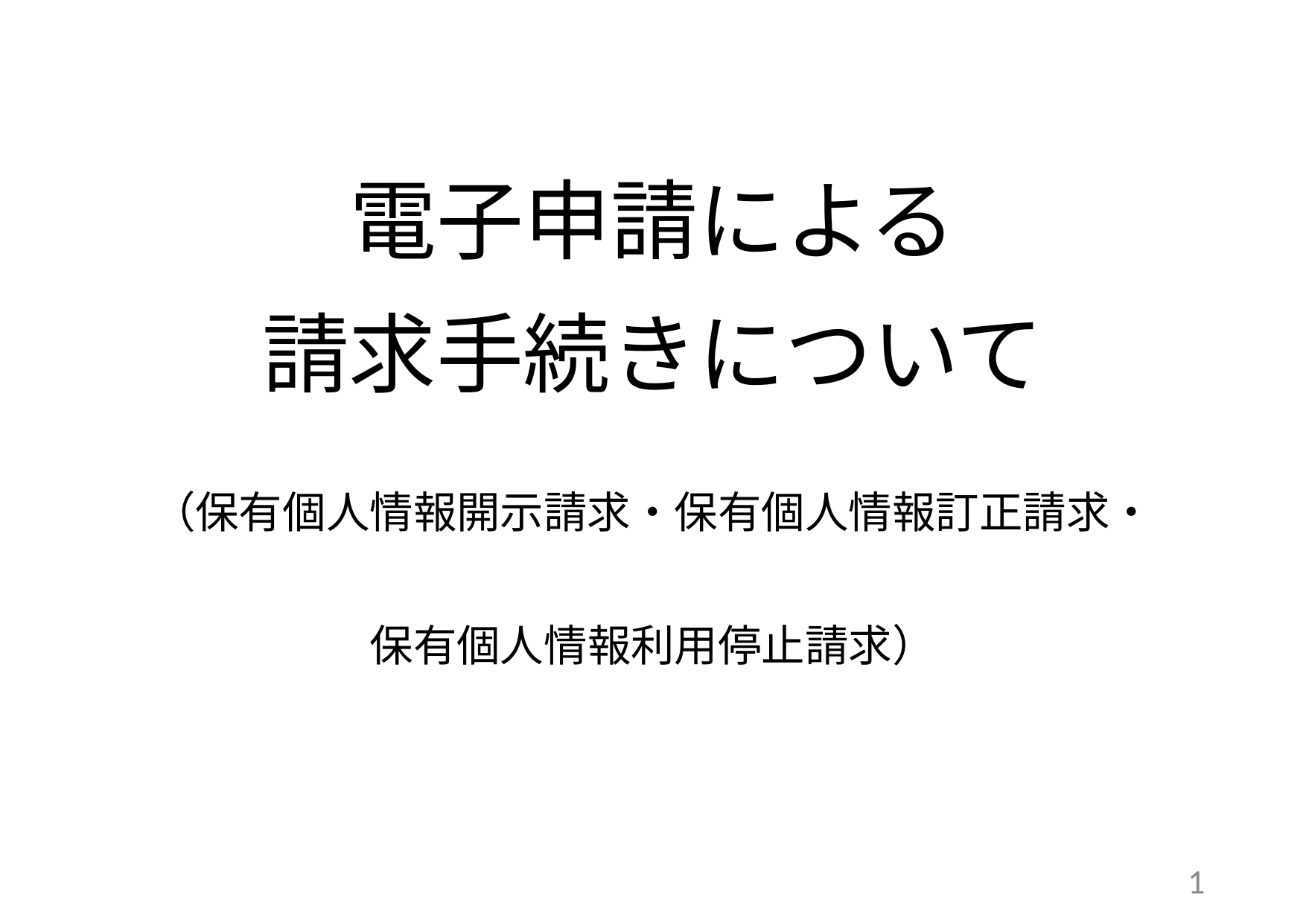

# 電子申請による 請求手続きについて （保有個人情報開示請求・保有個人情報訂正請求・ 保有個人情報利用停止請求）
1